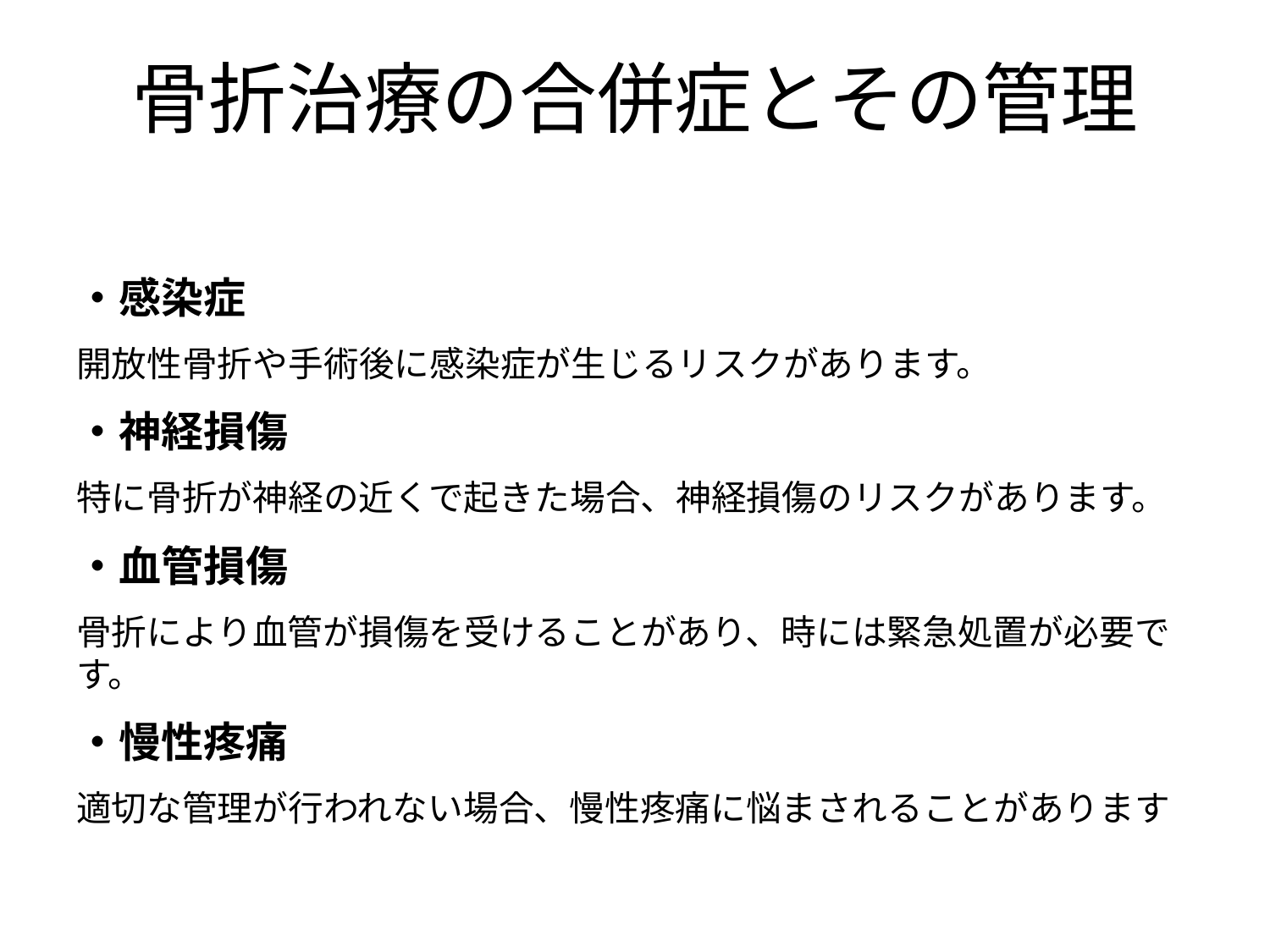

# 骨折治療の合併症とその管理
・感染症
開放性骨折や手術後に感染症が生じるリスクがあります。
・神経損傷
特に骨折が神経の近くで起きた場合、神経損傷のリスクがあります。
・血管損傷
骨折により血管が損傷を受けることがあり、時には緊急処置が必要です。
・慢性疼痛
適切な管理が行われない場合、慢性疼痛に悩まされることがあります